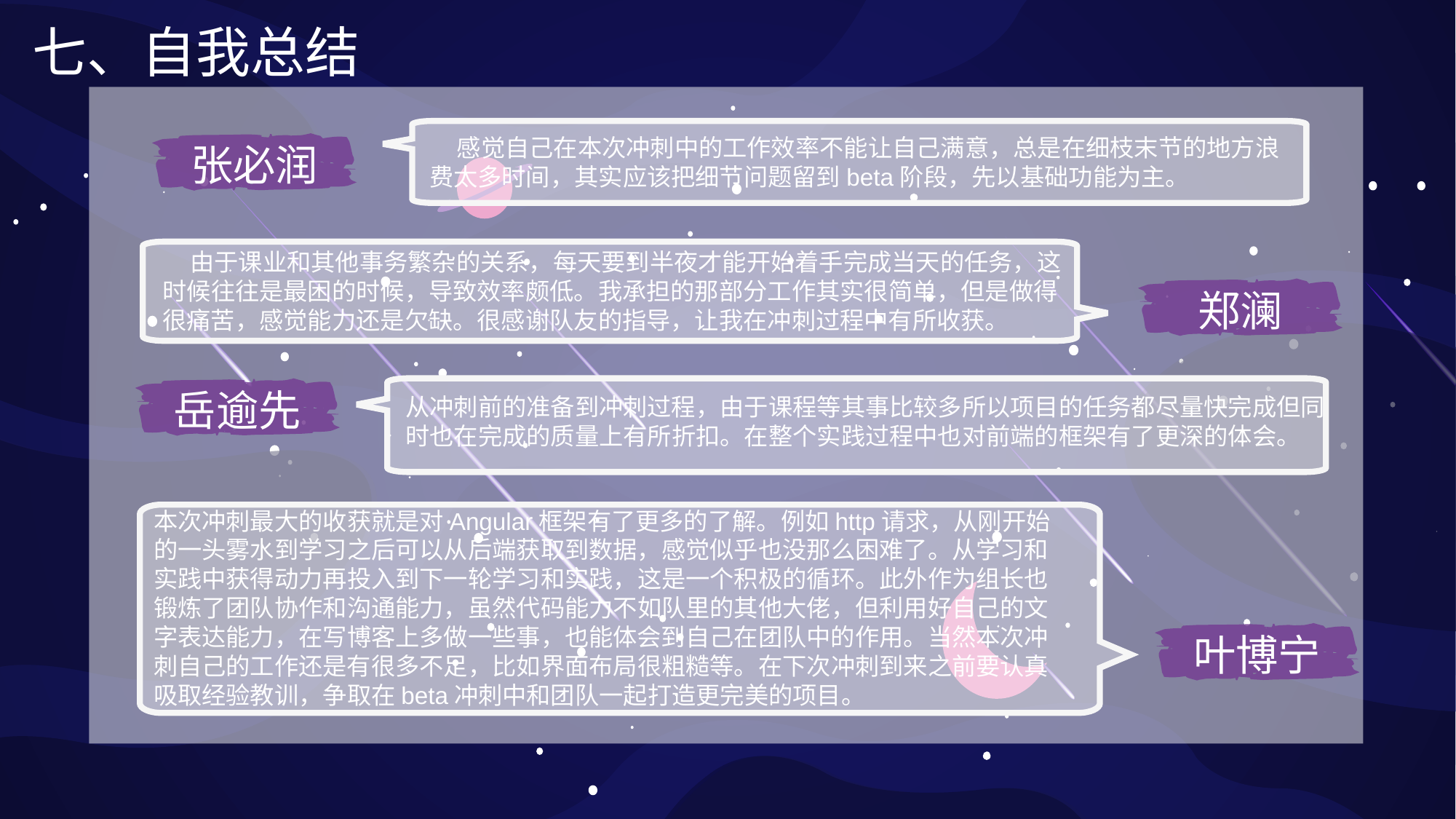

七、自我总结

    感觉自己在本次冲刺中的工作效率不能让自己满意，总是在细枝末节的地方浪费太多时间，其实应该把细节问题留到beta阶段，先以基础功能为主。

张必润

    由于课业和其他事务繁杂的关系，每天要到半夜才能开始着手完成当天的任务，这时候往往是最困的时候，导致效率颇低。我承担的那部分工作其实很简单，但是做得很痛苦，感觉能力还是欠缺。很感谢队友的指导，让我在冲刺过程中有所收获。

郑澜

岳逾先

从冲刺前的准备到冲刺过程，由于课程等其事比较多所以项目的任务都尽量快完成但同时也在完成的质量上有所折扣。在整个实践过程中也对前端的框架有了更深的体会。

本次冲刺最大的收获就是对Angular框架有了更多的了解。例如http请求，从刚开始的一头雾水到学习之后可以从后端获取到数据，感觉似乎也没那么困难了。从学习和实践中获得动力再投入到下一轮学习和实践，这是一个积极的循环。此外作为组长也锻炼了团队协作和沟通能力，虽然代码能力不如队里的其他大佬，但利用好自己的文字表达能力，在写博客上多做一些事，也能体会到自己在团队中的作用。当然本次冲刺自己的工作还是有很多不足，比如界面布局很粗糙等。在下次冲刺到来之前要认真吸取经验教训，争取在beta冲刺中和团队一起打造更完美的项目。

叶博宁

Design Part
2
Vel illum dolore eu feugiat nulla facilisis at vero eros et accumsan et iusto odio dignissim qui blandit praesent luptatum zzril delenit

Design Part
2
Vel illum dolore eu feugiat nulla facilisis at vero eros et accumsan et iusto odio dignissim qui blandit praesent luptatum zzril delenit